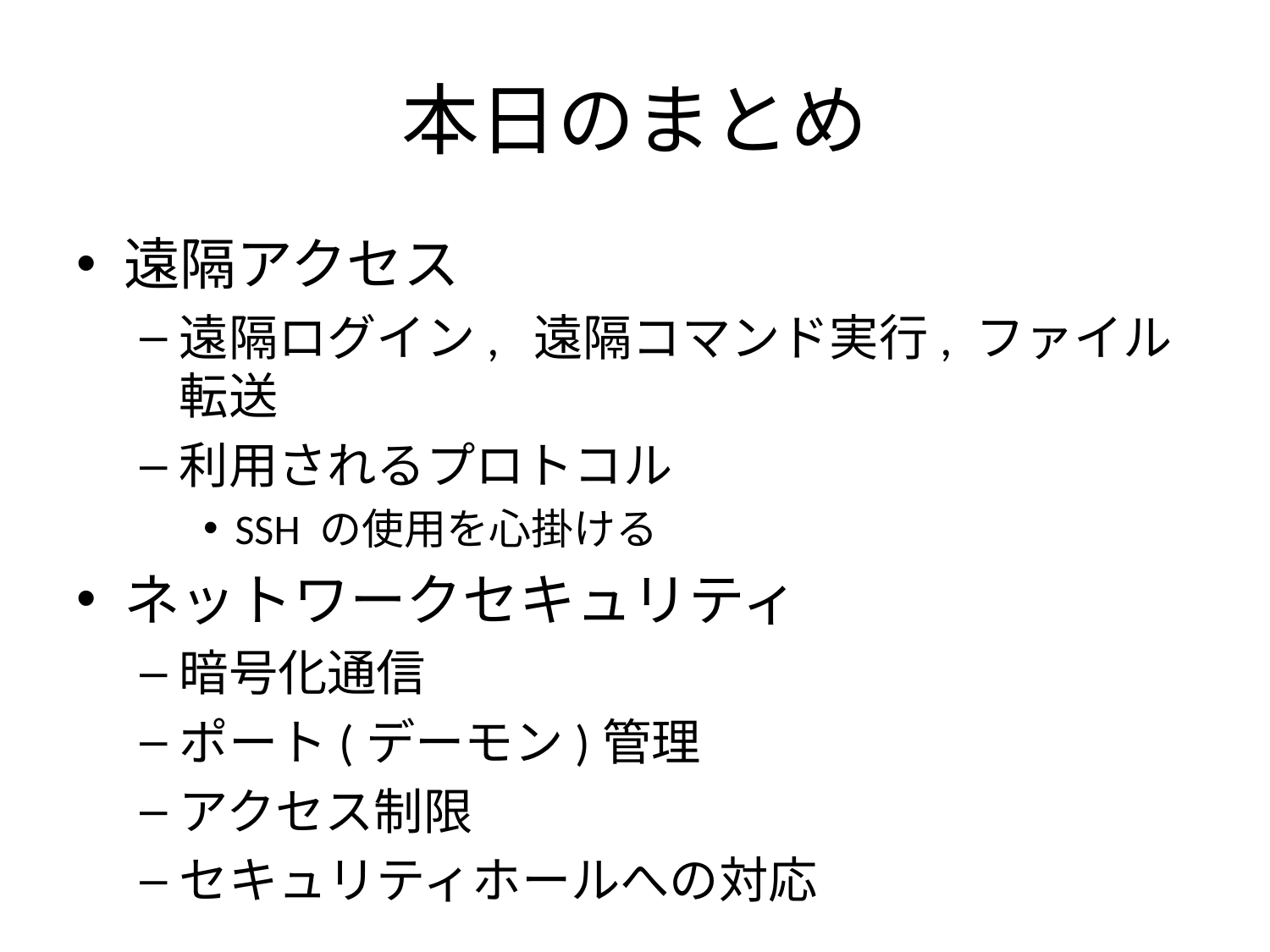

# 本日のまとめ
遠隔アクセス
遠隔ログイン,  遠隔コマンド実行, ファイル転送
利用されるプロトコル
SSH の使用を心掛ける
ネットワークセキュリティ
暗号化通信
ポート(デーモン)管理
アクセス制限
セキュリティホールへの対応